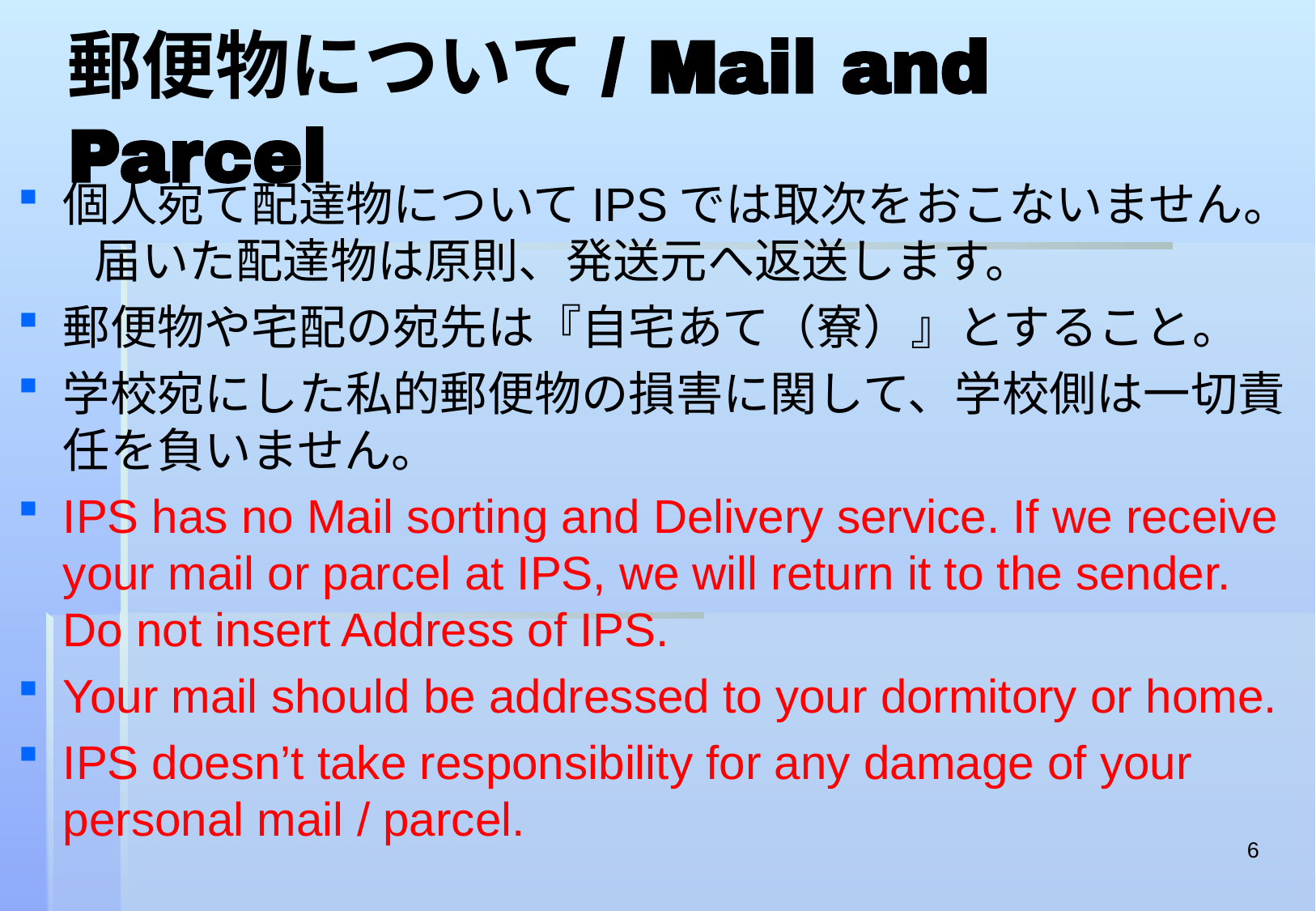

# 郵便物について/ Mail and Parcel
個人宛て配達物についてIPSでは取次をおこないません。     届いた配達物は原則、発送元へ返送します。
郵便物や宅配の宛先は『自宅あて（寮）』とすること。
学校宛にした私的郵便物の損害に関して、学校側は一切責任を負いません。
IPS has no Mail sorting and Delivery service. If we receive your mail or parcel at IPS, we will return it to the sender. Do not insert Address of IPS.
Your mail should be addressed to your dormitory or home.
IPS doesn’t take responsibility for any damage of your personal mail / parcel.

6